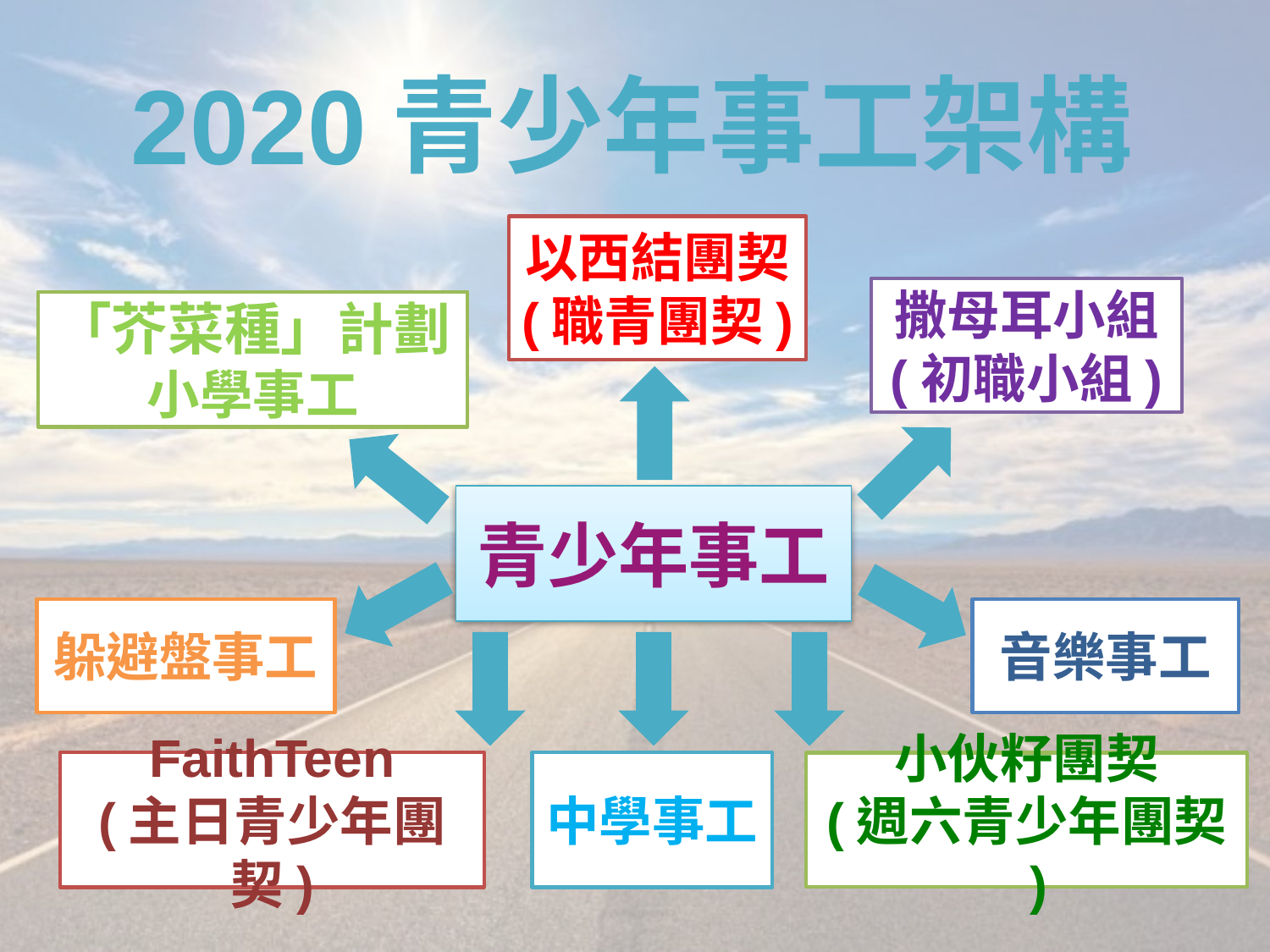

# 2020青少年事工架構

以西結團契
(職青團契)

撒母耳小組
(初職小組)
「芥菜種」計劃
小學事工

青少年事工

躲避盤事工
音樂事工

FaithTeen
(主日青少年團契)
中學事工

小伙籽團契
(週六青少年團契 )